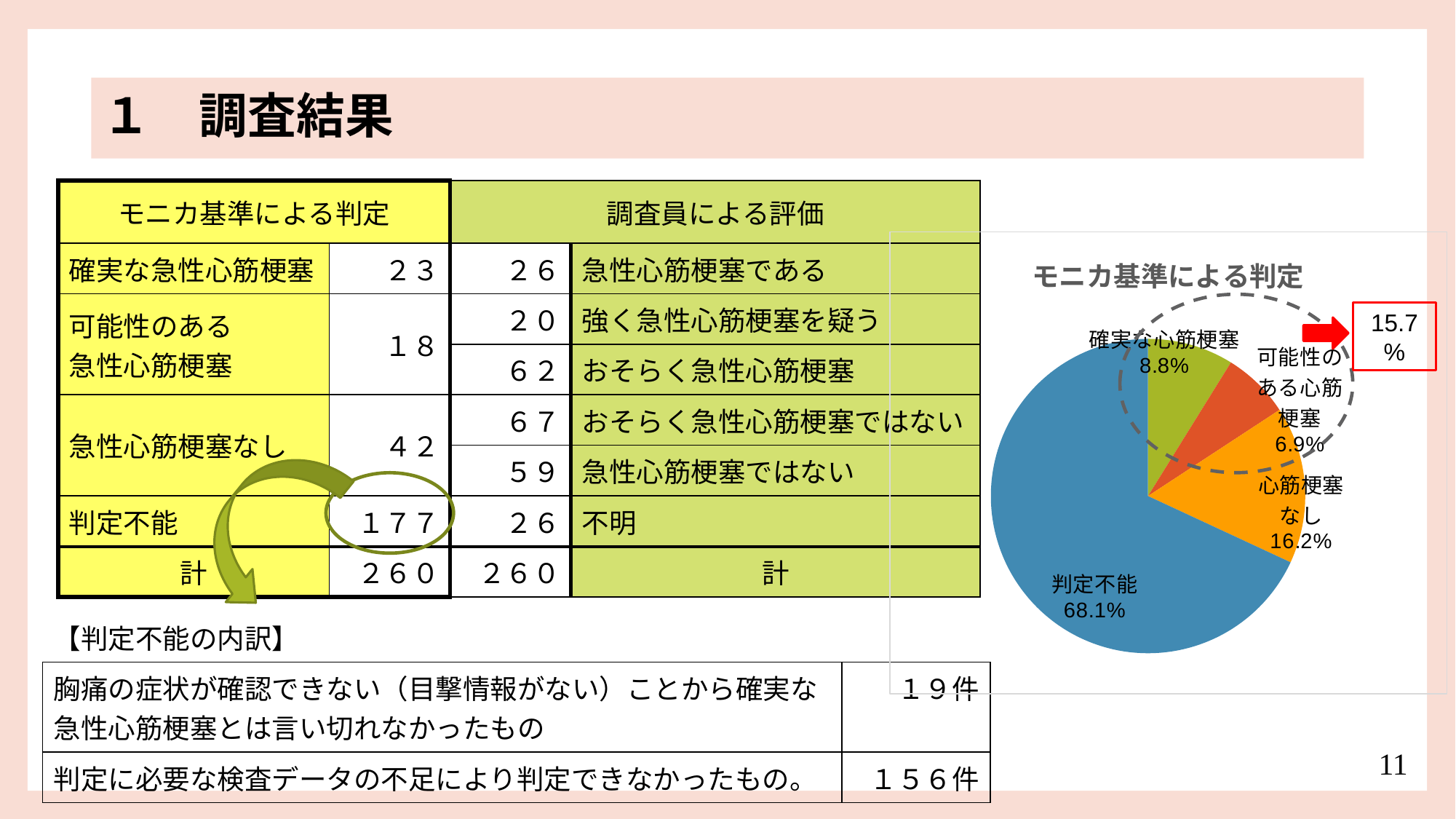

１　調査結果
| モニカ基準による判定 |  | 調査員による評価 |  |
| --- | --- | --- | --- |
| 確実な急性心筋梗塞 | ２３ | ２６ | 急性心筋梗塞である |
| 可能性のある 急性心筋梗塞 | １８ | ２０ | 強く急性心筋梗塞を疑う |
|  |  | ６２ | おそらく急性心筋梗塞 |
| 急性心筋梗塞なし | ４２ | ６７ | おそらく急性心筋梗塞ではない |
|  |  | ５９ | 急性心筋梗塞ではない |
| 判定不能 | １７７ | ２６ | 不明 |
| 計 | ２６０ | ２６０ | 計 |

### Chart: モニカ基準による判定

| Category |  |
|---|---|
| 確実な心筋梗塞 | 23.0 |
| 可能性のある心筋梗塞 | 18.0 |
| 心筋梗塞なし | 42.0 |
| 判定不能 | 177.0 |
15.7%

| 【判定不能の内訳】 |  |  |
| --- | --- | --- |
| 胸痛の症状が確認できない（目撃情報がない）ことから確実な急性心筋梗塞とは言い切れなかったもの | １９件 |  |
| 判定に必要な検査データの不足により判定できなかったもの。 | １５６件 |  |
11